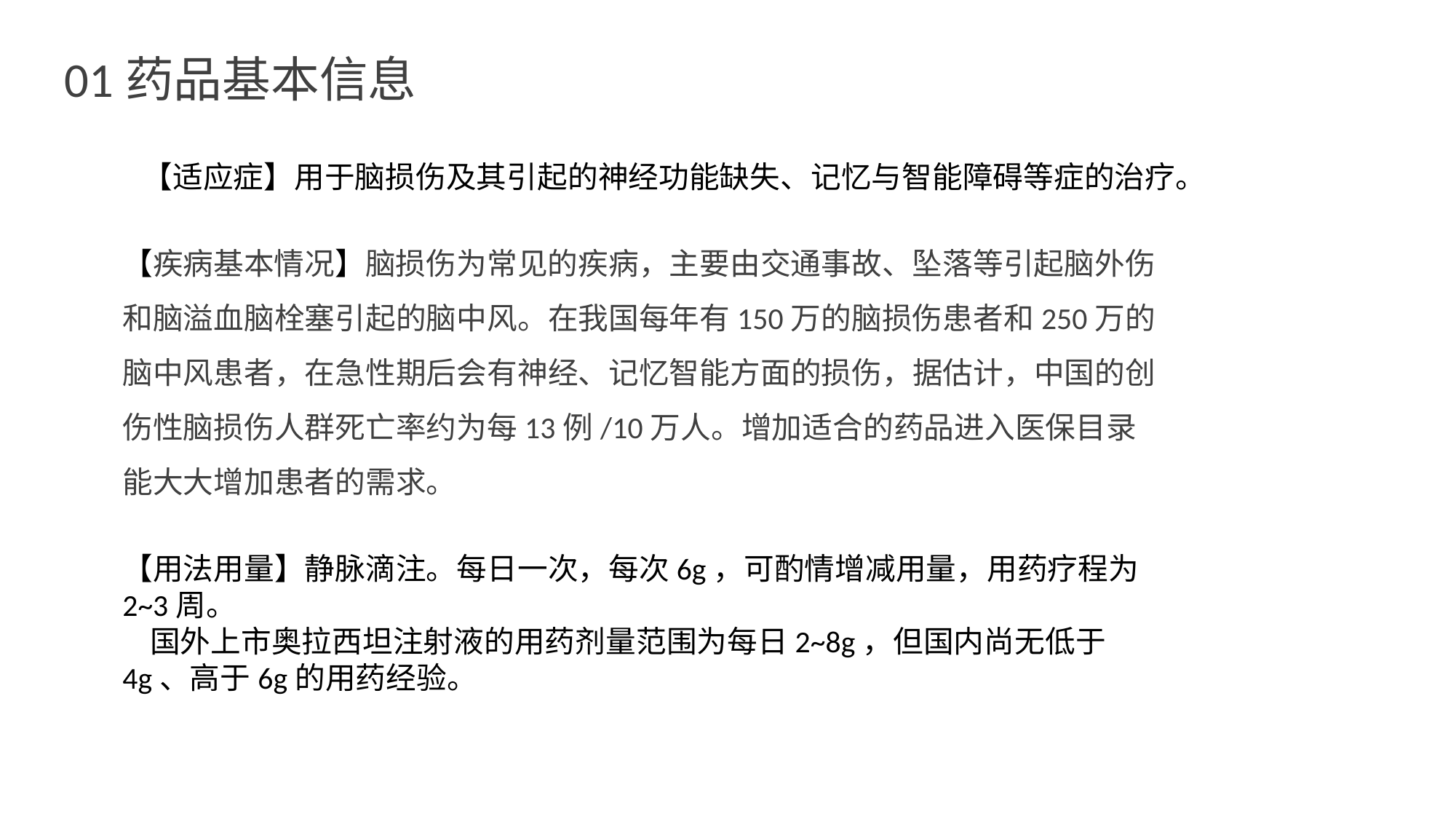

01药品基本信息
【适应症】用于脑损伤及其引起的神经功能缺失、记忆与智能障碍等症的治疗。
【疾病基本情况】脑损伤为常见的疾病，主要由交通事故、坠落等引起脑外伤和脑溢血脑栓塞引起的脑中风。在我国每年有150万的脑损伤患者和250万的脑中风患者，在急性期后会有神经、记忆智能方面的损伤，据估计，中国的创伤性脑损伤人群死亡率约为每13例/10万人。增加适合的药品进入医保目录能大大增加患者的需求。

【用法用量】静脉滴注。每日一次，每次6g，可酌情增减用量，用药疗程为2~3周。
   国外上市奥拉西坦注射液的用药剂量范围为每日2~8g，但国内尚无低于4g、高于6g的用药经验。